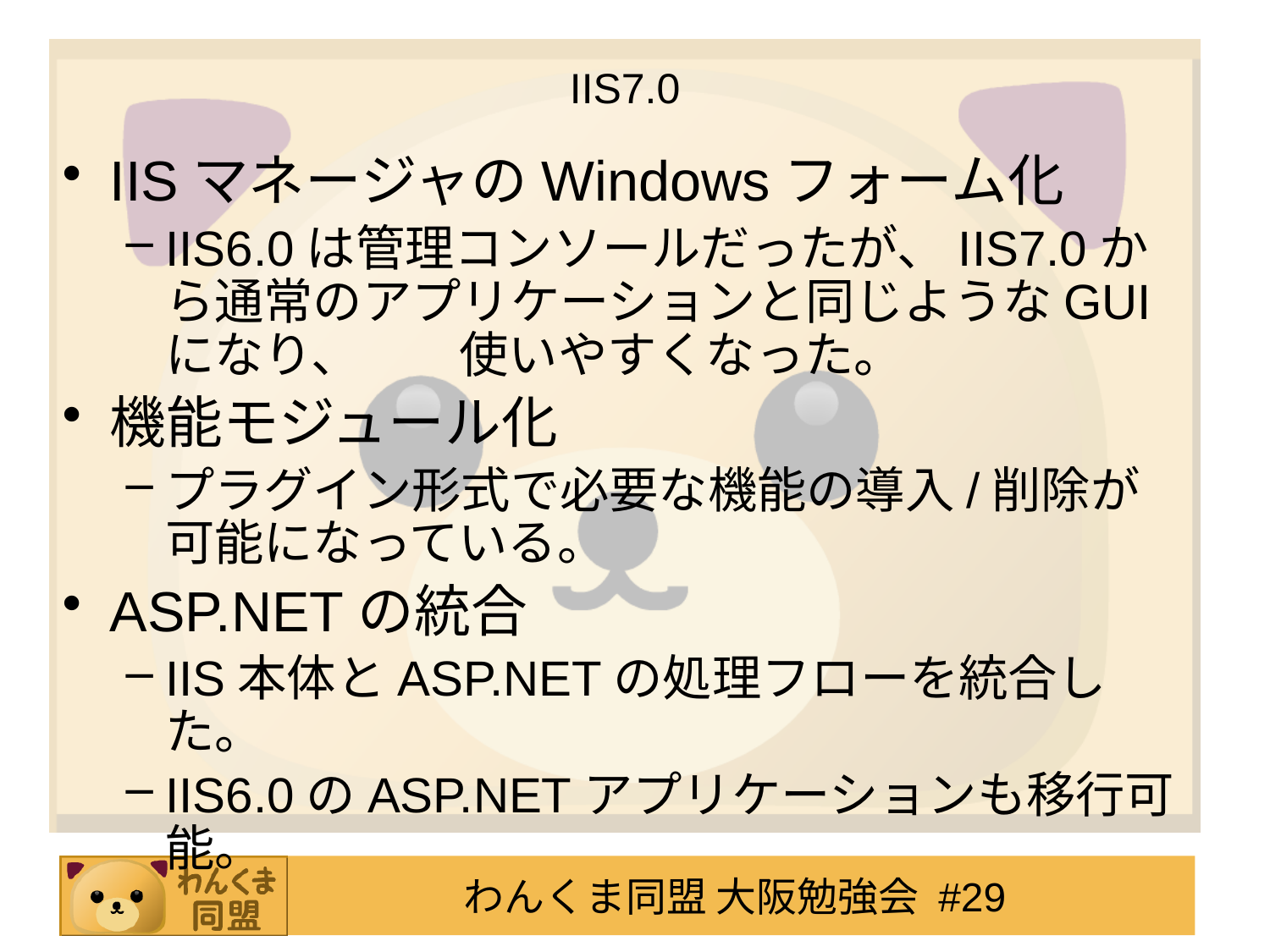

# IIS7.0
IISマネージャのWindowsフォーム化
IIS6.0は管理コンソールだったが、IIS7.0から通常のアプリケーションと同じようなGUIになり、　　使いやすくなった。
機能モジュール化
プラグイン形式で必要な機能の導入/削除が可能になっている。
ASP.NETの統合
IIS本体とASP.NETの処理フローを統合した。
IIS6.0のASP.NETアプリケーションも移行可能。